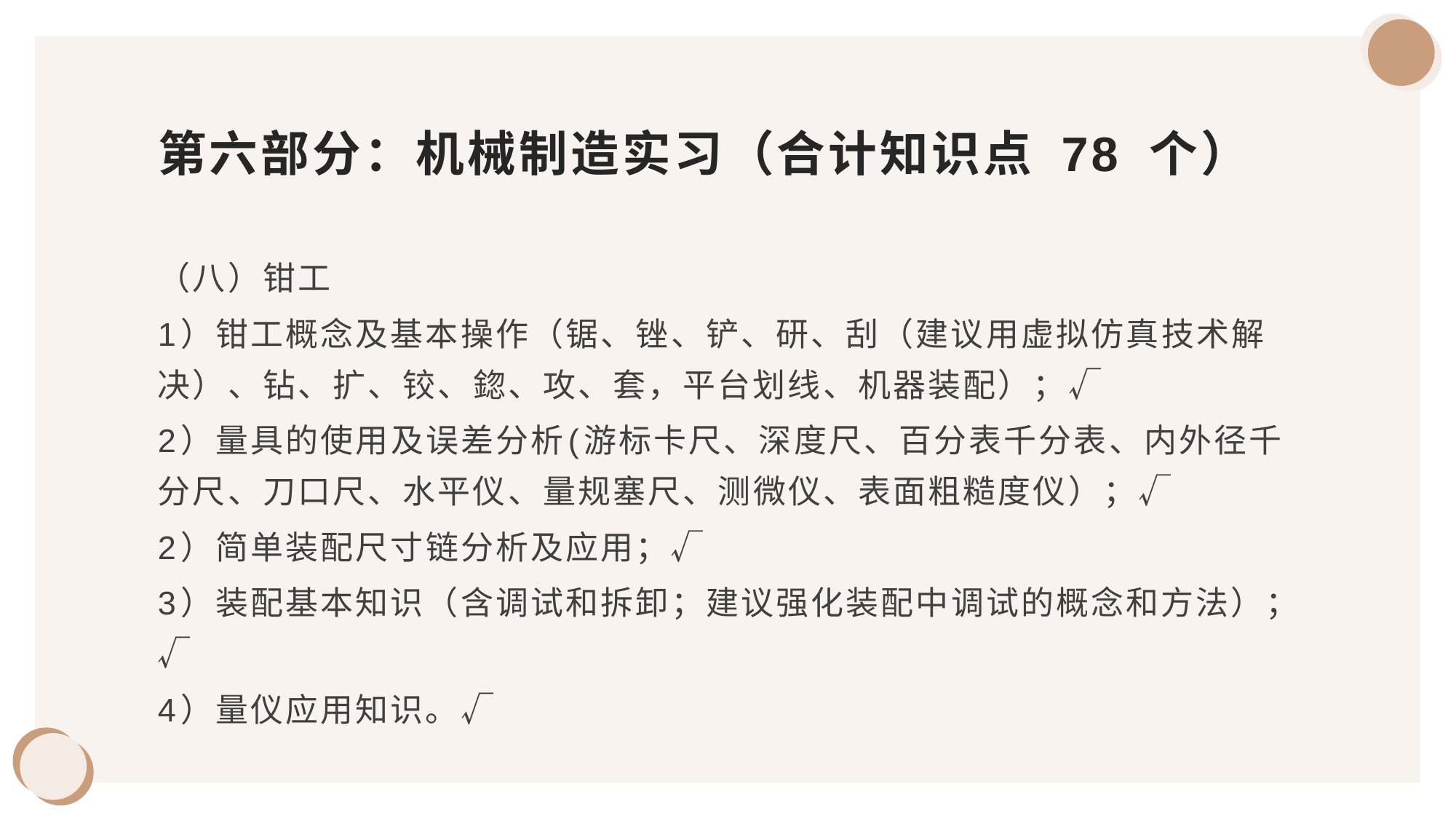

# 第六部分：机械制造实习（合计知识点 78 个）
（八）钳工
1）钳工概念及基本操作（锯、锉、铲、研、刮（建议用虚拟仿真技术解决）、钻、扩、铰、鍃、攻、套，平台划线、机器装配）；√
2）量具的使用及误差分析(游标卡尺、深度尺、百分表千分表、内外径千分尺、刀口尺、水平仪、量规塞尺、测微仪、表面粗糙度仪）；√
2）简单装配尺寸链分析及应用；√
3）装配基本知识（含调试和拆卸；建议强化装配中调试的概念和方法）；√
4）量仪应用知识。√